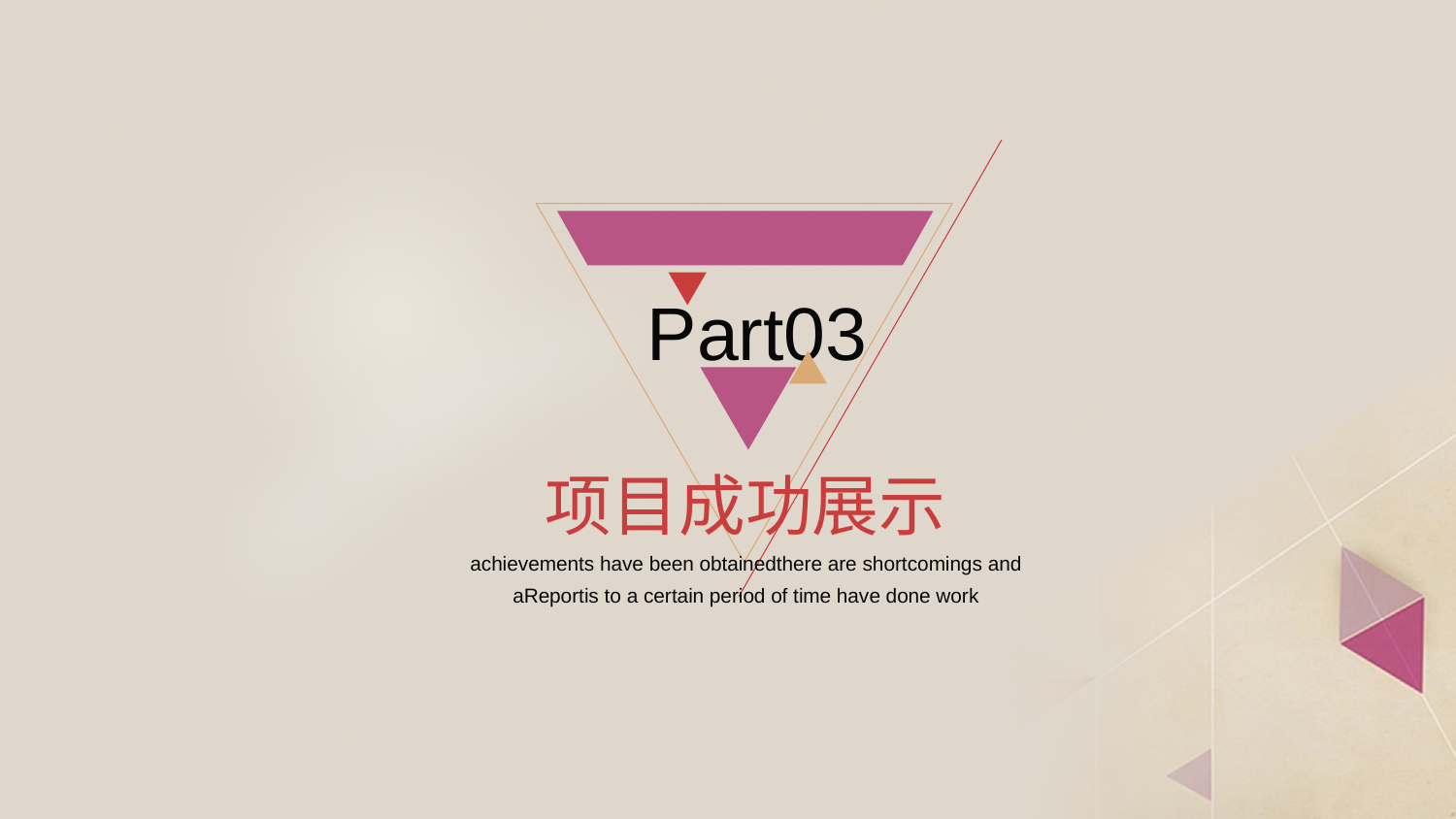

Part03

项目成功展示
achievements have been obtainedthere are shortcomings and aReportis to a certain period of time have done work